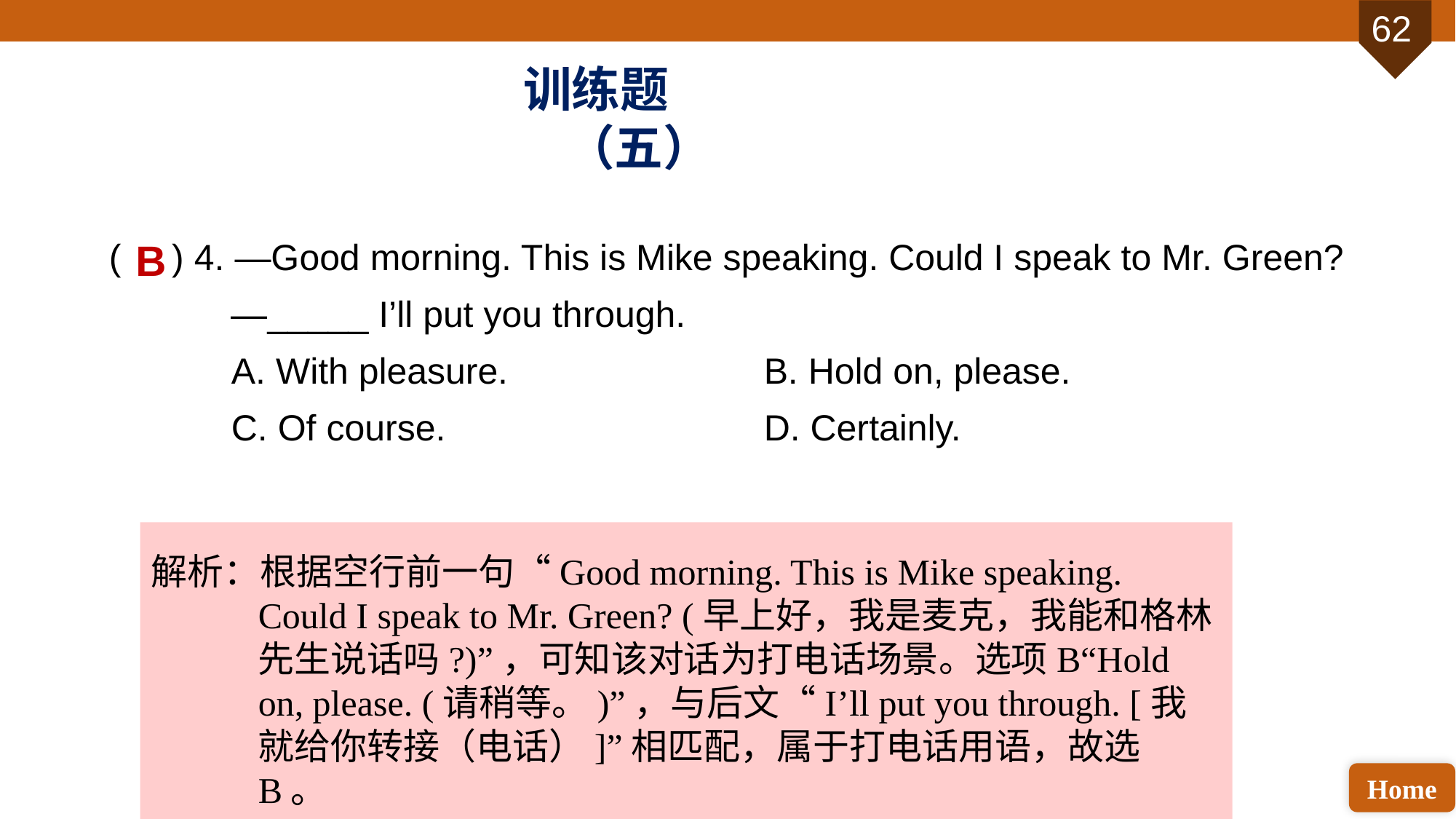

训练题（五）
(     ) 4. —Good morning. This is Mike speaking. Could I speak to Mr. Green?
            —_____ I’ll put you through.
            A. With pleasure. 			B. Hold on, please.
            C. Of course. 			D. Certainly.
B

解析：根据空行前一句“Good morning. This is Mike speaking. Could I speak to Mr. Green? (早上好，我是麦克，我能和格林先生说话吗?)”，可知该对话为打电话场景。选项B“Hold on, please. (请稍等。)”，与后文“I’ll put you through. [我就给你转接（电话）]”相匹配，属于打电话用语，故选B。